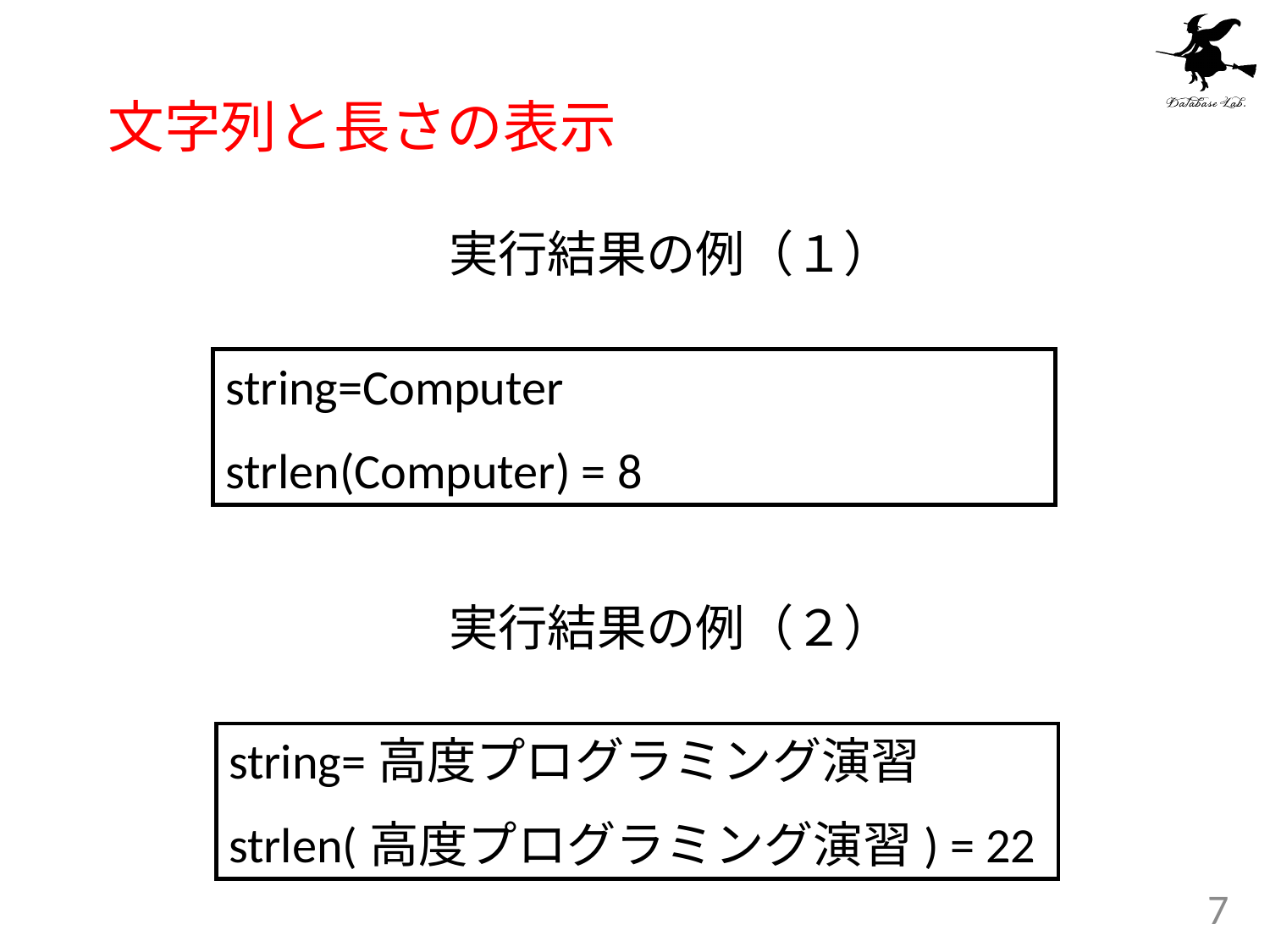

# 文字列と長さの表示
実行結果の例（１）
string=Computer
strlen(Computer) = 8
実行結果の例（２）
string=高度プログラミング演習
strlen(高度プログラミング演習) = 22
7